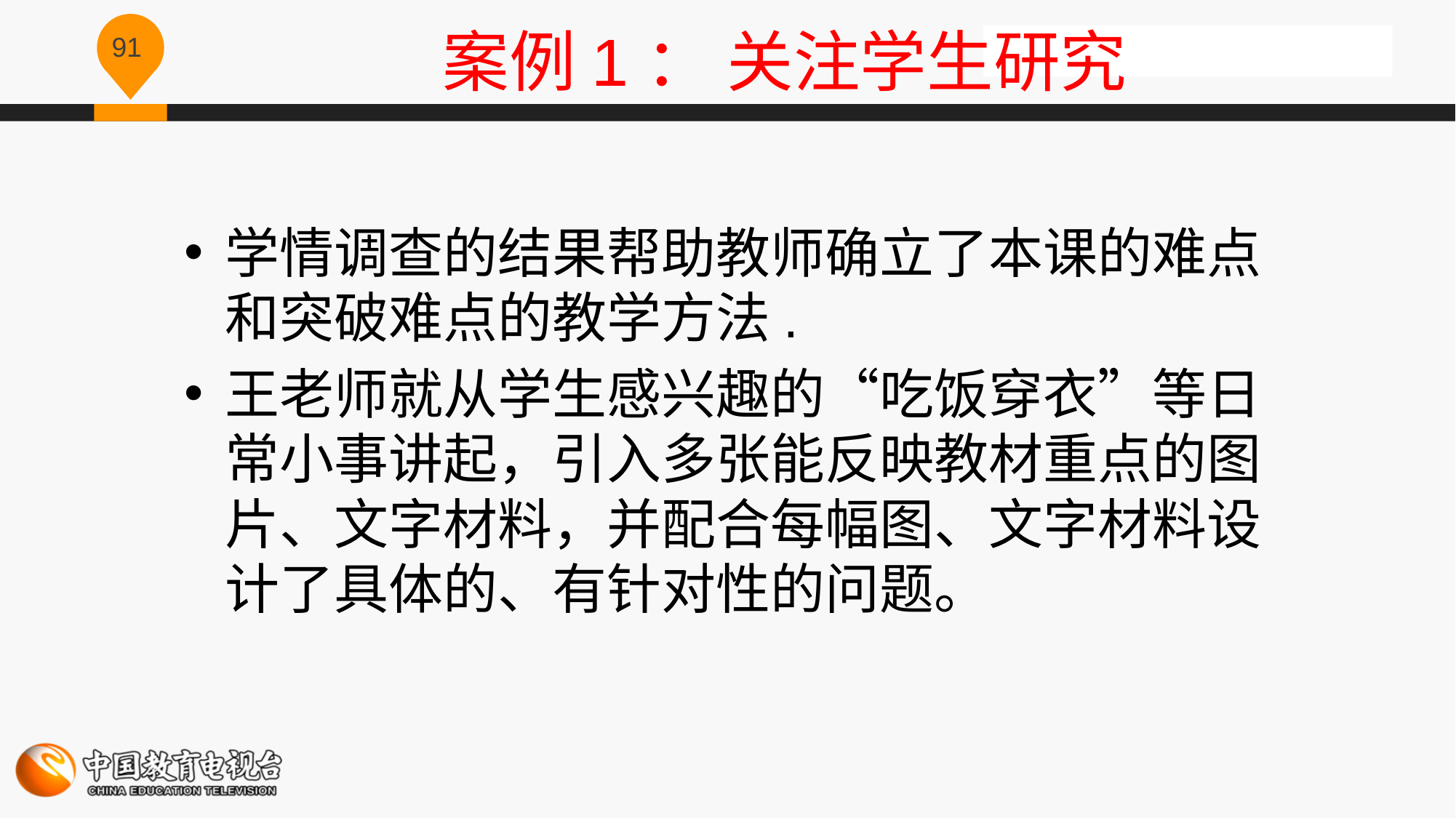

案例1： 关注学生研究
学情调查的结果帮助教师确立了本课的难点和突破难点的教学方法.
王老师就从学生感兴趣的“吃饭穿衣”等日常小事讲起，引入多张能反映教材重点的图片、文字材料，并配合每幅图、文字材料设计了具体的、有针对性的问题。